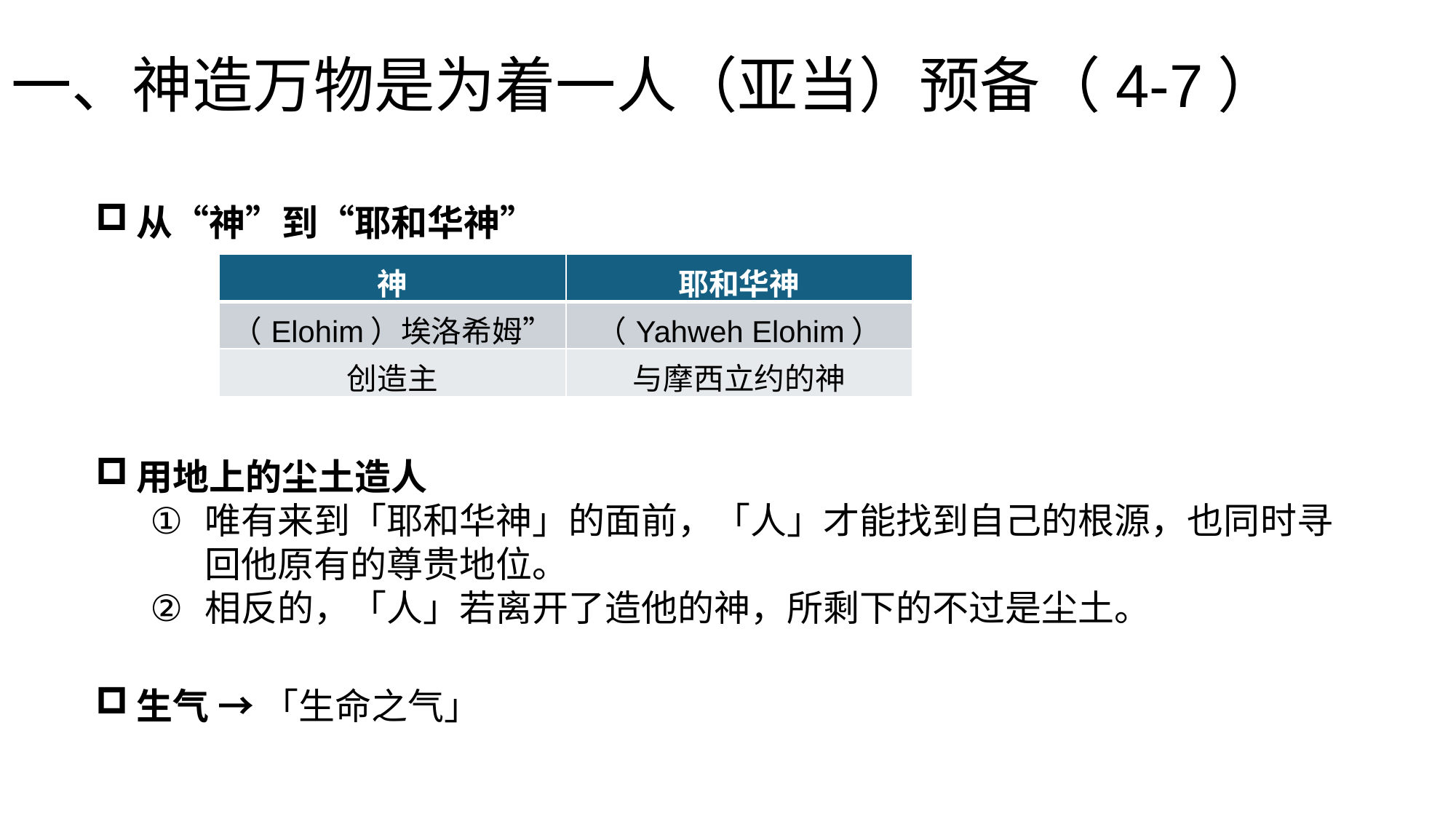

# 一、神造万物是为着一人（亚当）预备（4-7）
从“神”到“耶和华神”
| 神 | 耶和华神 |
| --- | --- |
| （Elohim）埃洛希姆” | （Yahweh Elohim） |
| 创造主 | 与摩西立约的神 |
用地上的尘土造人
唯有来到「耶和华神」的面前，「人」才能找到自己的根源，也同时寻回他原有的尊贵地位。
相反的，「人」若离开了造他的神，所剩下的不过是尘土。
生气 → 「生命之气」